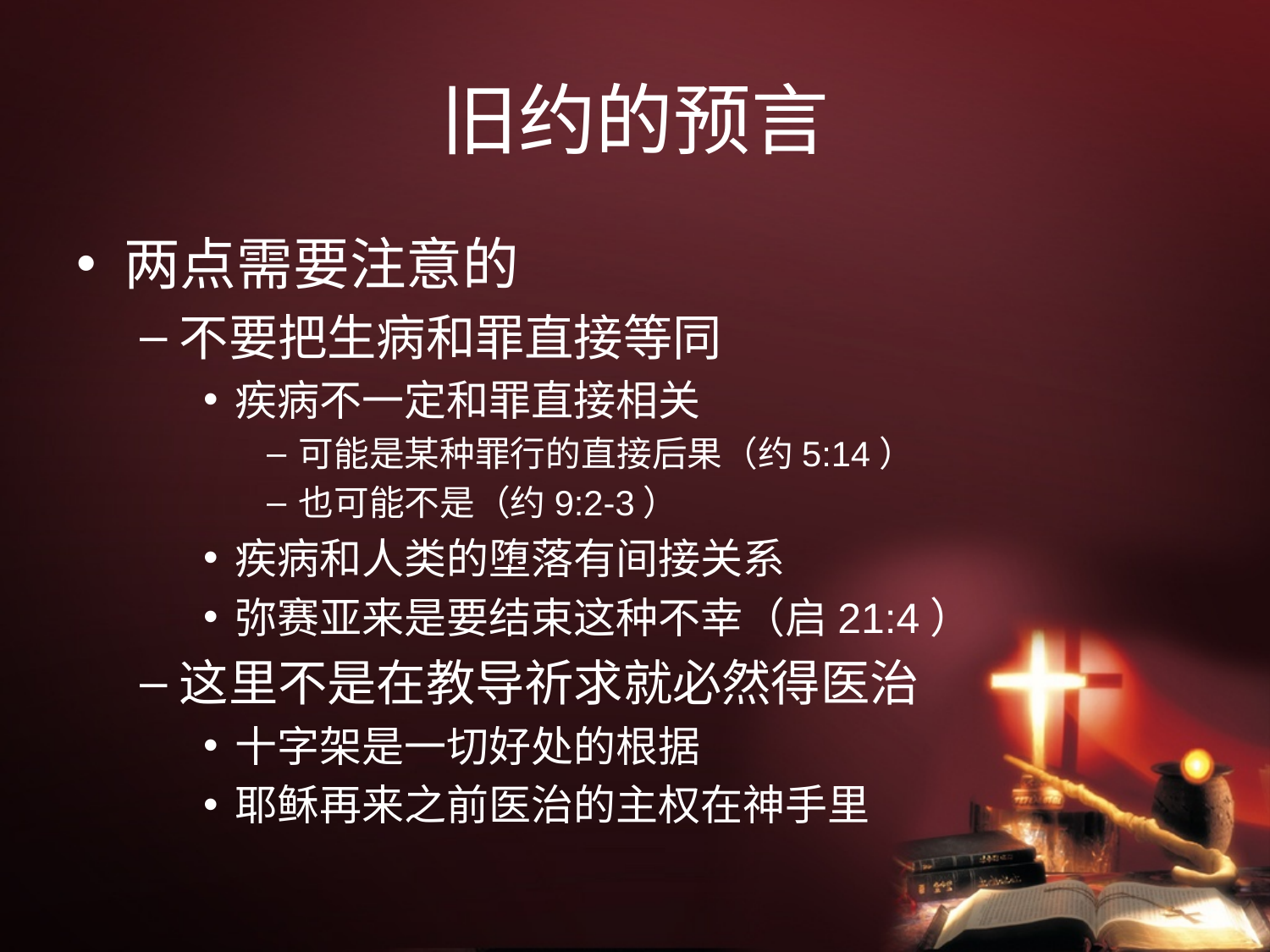

# 旧约的预言
两点需要注意的
不要把生病和罪直接等同
疾病不一定和罪直接相关
可能是某种罪行的直接后果（约5:14）
也可能不是（约9:2-3）
疾病和人类的堕落有间接关系
弥赛亚来是要结束这种不幸（启21:4）
这里不是在教导祈求就必然得医治
十字架是一切好处的根据
耶稣再来之前医治的主权在神手里